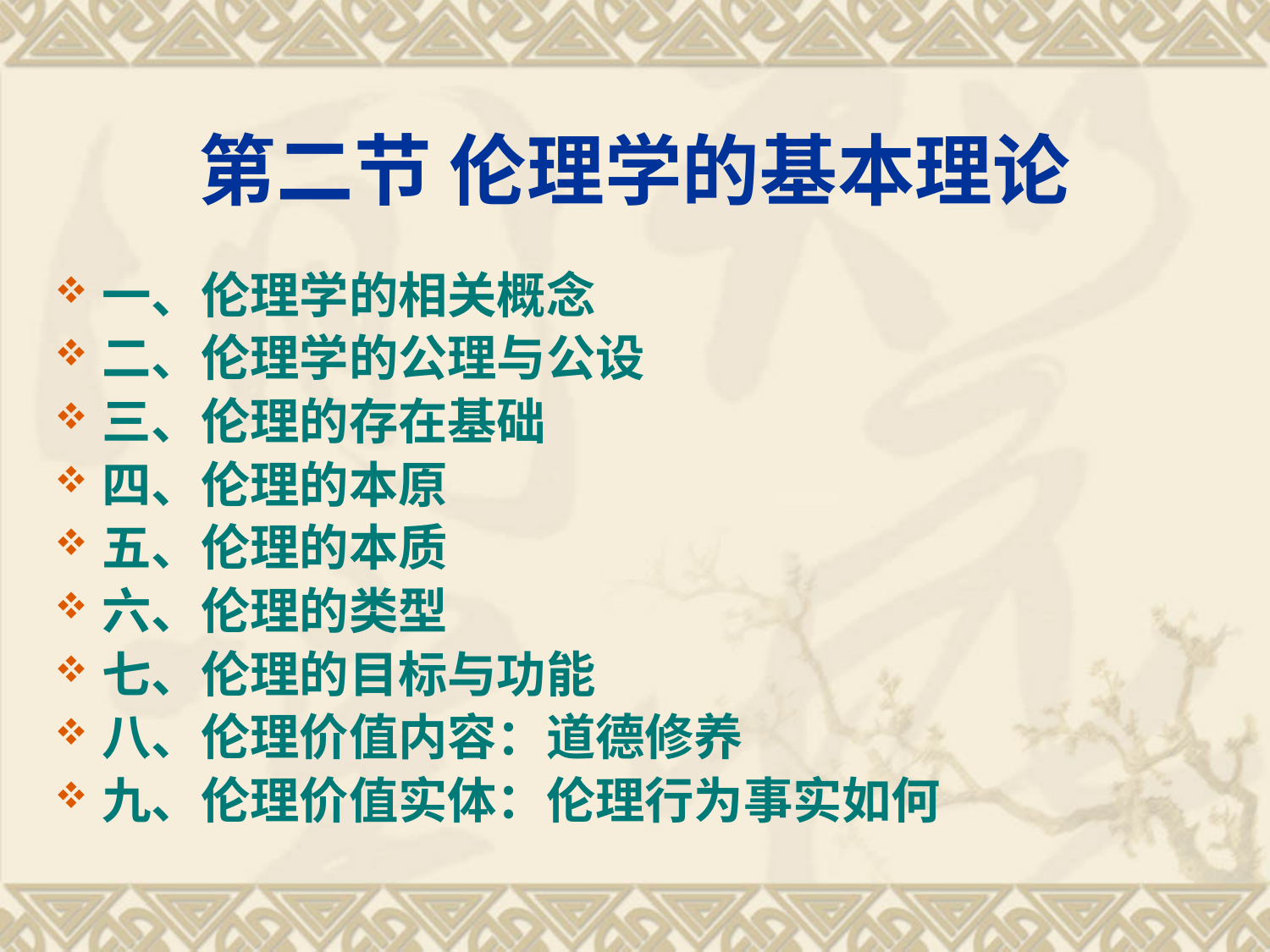

# 第二节 伦理学的基本理论
一、伦理学的相关概念
二、伦理学的公理与公设
三、伦理的存在基础
四、伦理的本原
五、伦理的本质
六、伦理的类型
七、伦理的目标与功能
八、伦理价值内容：道德修养
九、伦理价值实体：伦理行为事实如何